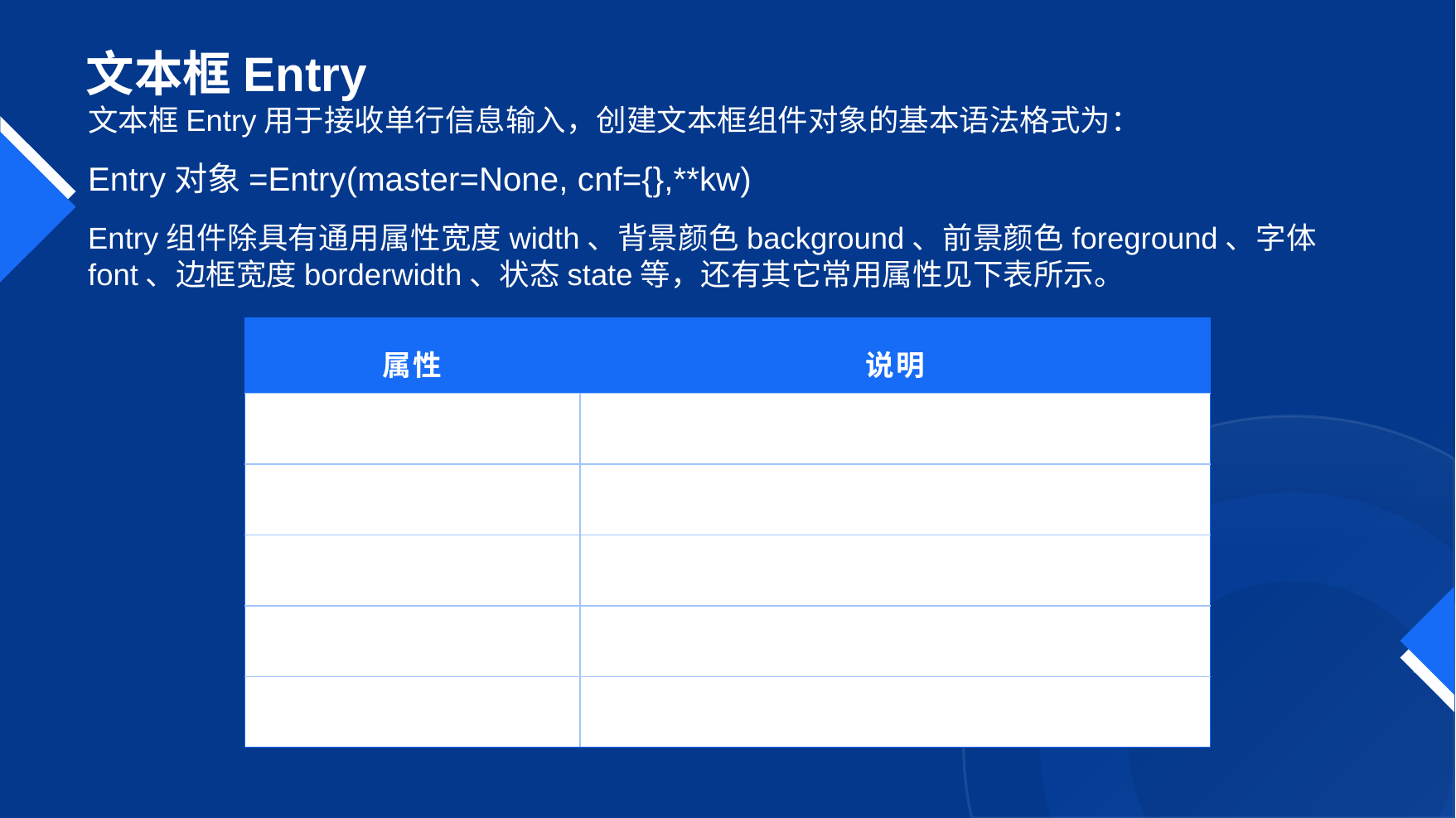

# 文本框Entry
文本框Entry用于接收单行信息输入，创建文本框组件对象的基本语法格式为：
Entry对象=Entry(master=None, cnf={},**kw)
Entry组件除具有通用属性宽度width、背景颜色background、前景颜色foreground、字体font、边框宽度borderwidth、状态state等，还有其它常用属性见下表所示。

| 属性 | 说明 |
| --- | --- |
| show | 密码字符，不显示真实字符 |
| textvariable | 文本框的值，是一个StringVar()对象 |
| insertbackground | 插入光标的颜色，默认为黑色’black’ |
| selectbackground | 选中文本的背景颜色 |
| selectforeground | 选中文本的前景颜色 |